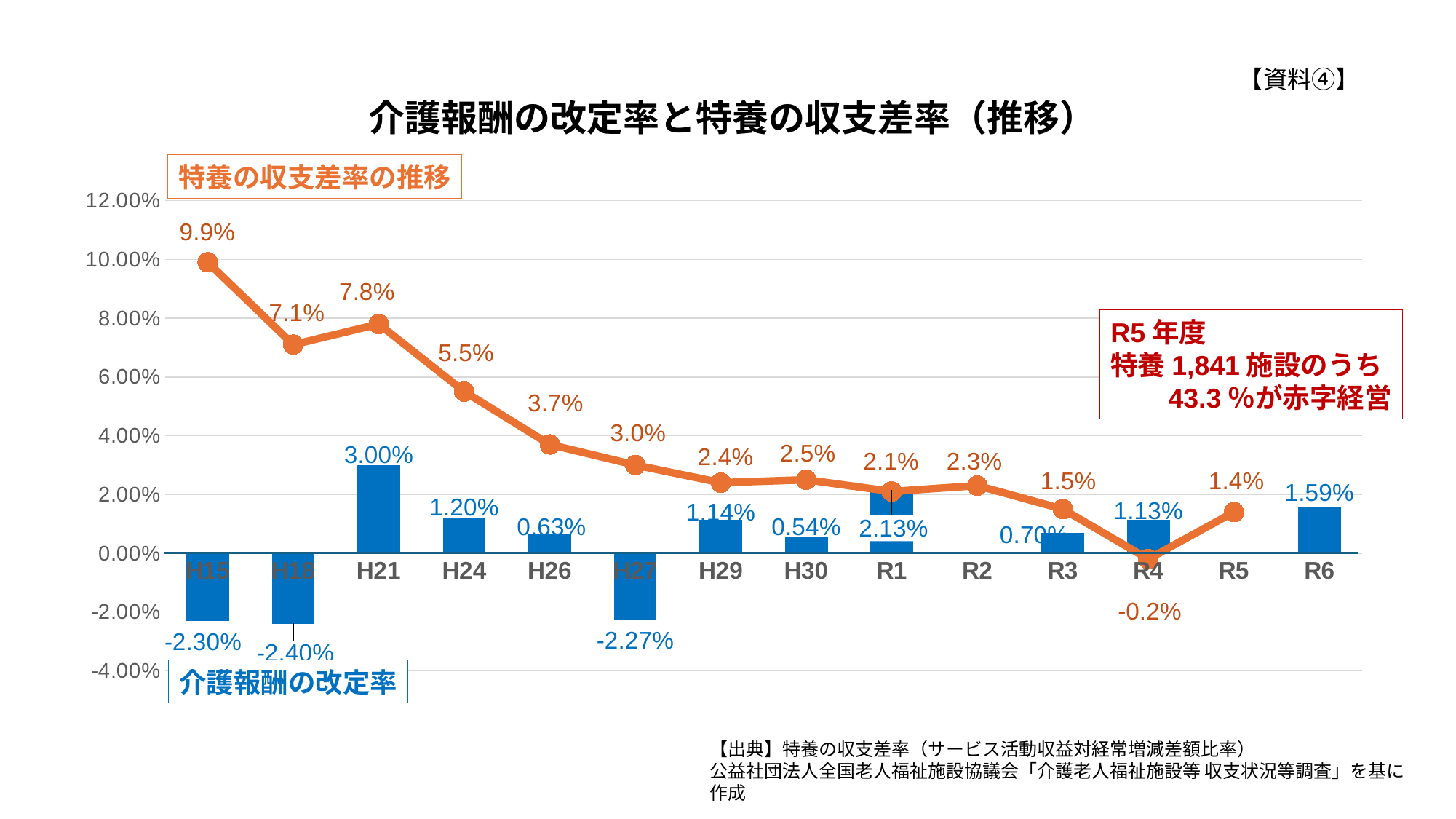

### Chart: 介護報酬の改定率と特養の収支差率（推移）

| Category | 介護報酬改定（改定率） |  | 特養のサービス活動収益対経常増減差額比率 |
|---|---|---|---|
| H15 | -0.023 | None | 0.099 |
| H18 | -0.024 | None | 0.071 |
| H21 | 0.03 | None | 0.078 |
| H24 | 0.012 | None | 0.055 |
| H26 | 0.0063 | None | 0.037 |
| H27 | -0.0227 | None | 0.03 |
| H29 | 0.0114 | None | 0.024 |
| H30 | 0.0054 | None | 0.025 |
| R1 | 0.0213 | None | 0.021 |
| R2 | None | None | 0.023 |
| R3 | 0.007 | None | 0.015 |
| R4 | 0.0113 | None | -0.002 |
| R5 | None | None | 0.014 |
| R6 | 0.0159 | None | None |
【資料④】
特養の収支差率の推移
R5年度
特養1,841施設のうち
43.3％が赤字経営
介護報酬の改定率
【出典】特養の収支差率（サービス活動収益対経常増減差額比率）
公益社団法人全国老人福祉施設協議会「介護老人福祉施設等 収支状況等調査」を基に作成